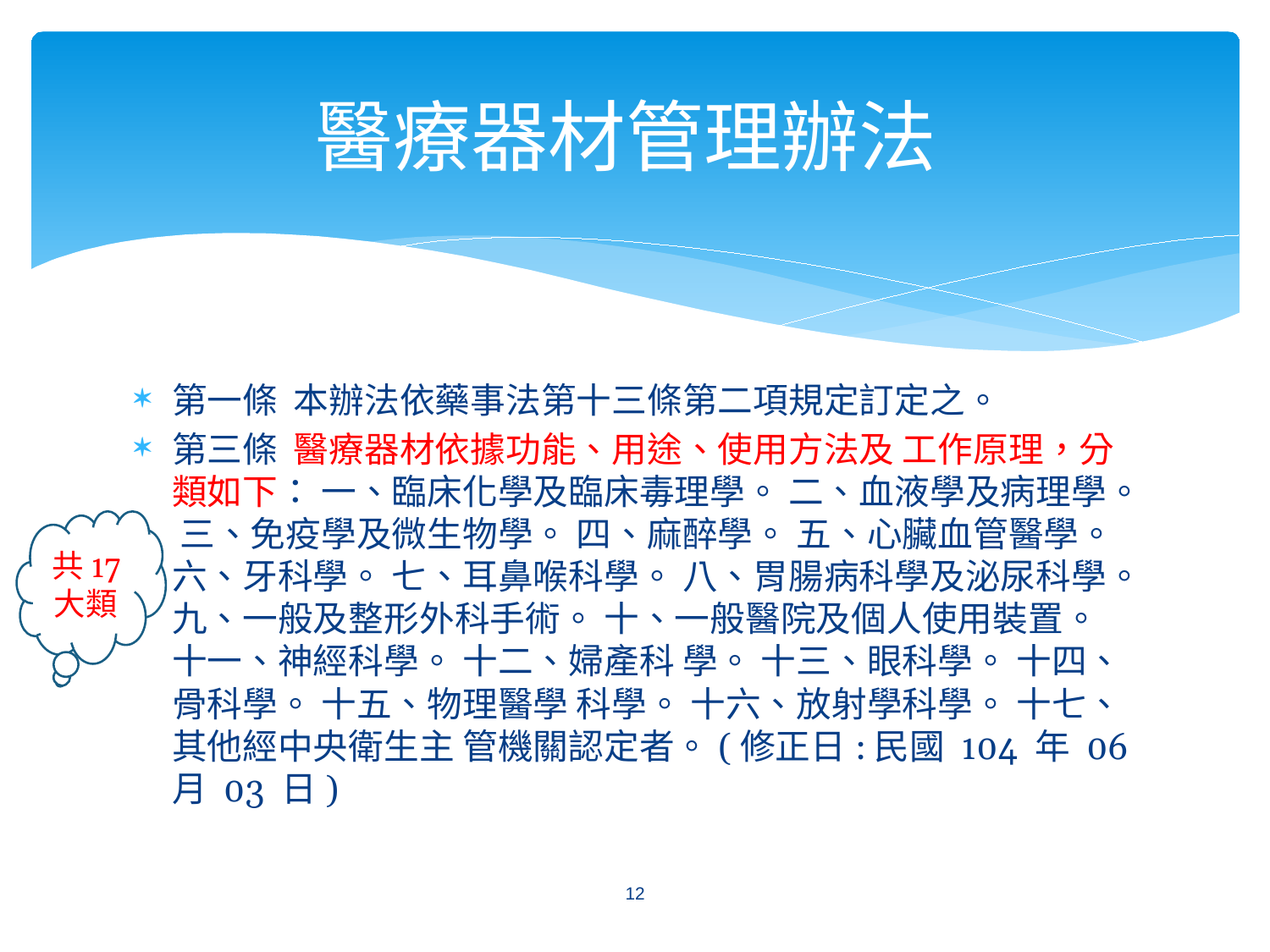

# 醫療器材管理辦法
第一條  本辦法依藥事法第十三條第二項規定訂定之。
第三條  醫療器材依據功能、用途、使用方法及 工作原理，分類如下： 一、臨床化學及臨床毒理學。 二、血液學及病理學。 三、免疫學及微生物學。 四、麻醉學。 五、心臟血管醫學。 六、牙科學。 七、耳鼻喉科學。 八、胃腸病科學及泌尿科學。九、一般及整形外科手術。 十、一般醫院及個人使用裝置。 十一、神經科學。 十二、婦產科 學。 十三、眼科學。 十四、骨科學。 十五、物理醫學 科學。 十六、放射學科學。 十七、其他經中央衛生主 管機關認定者。(修正日:民國 104 年 06 月 03 日)
共17
大類
12